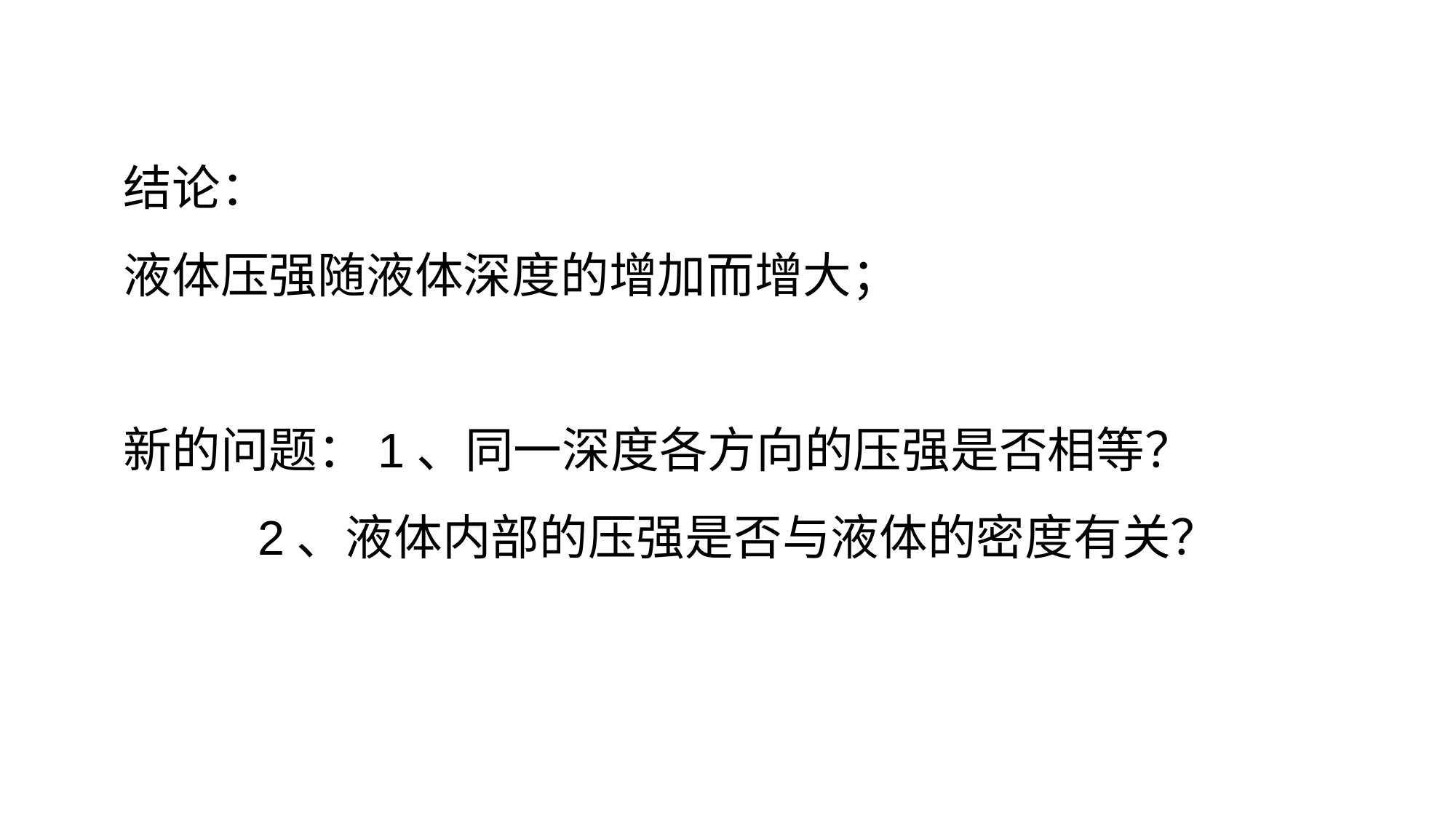

结论：
液体压强随液体深度的增加而增大；

新的问题：1、同一深度各方向的压强是否相等？
          2、液体内部的压强是否与液体的密度有关？